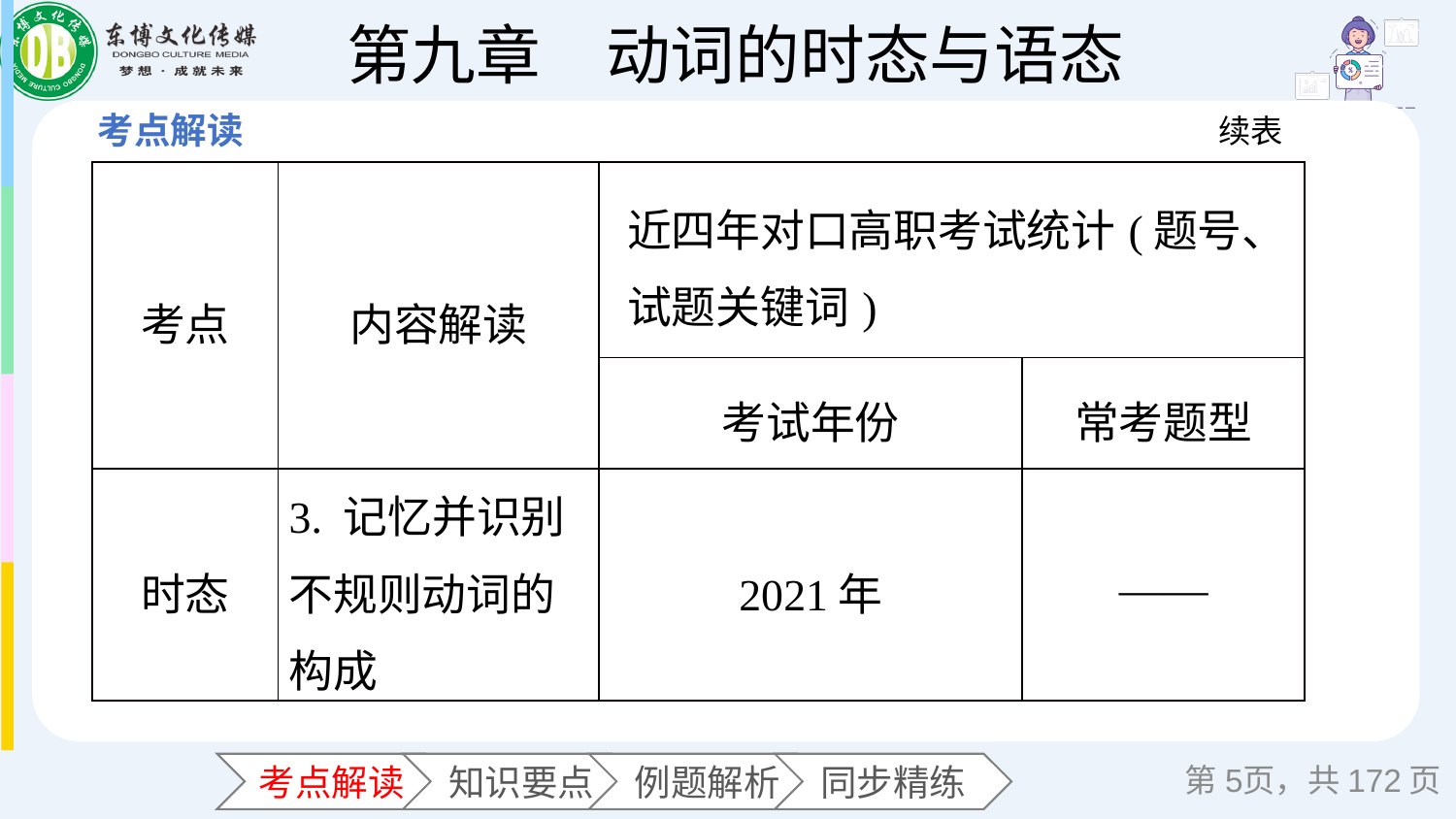

续表
| 考点 | 内容解读 | 近四年对口高职考试统计(题号、试题关键词) |  |
| --- | --- | --- | --- |
|  |  | 考试年份 | 常考题型 |
| 时态 | 3. 记忆并识别不规则动词的构成 | 2021年 | —— |
第5页，共172页